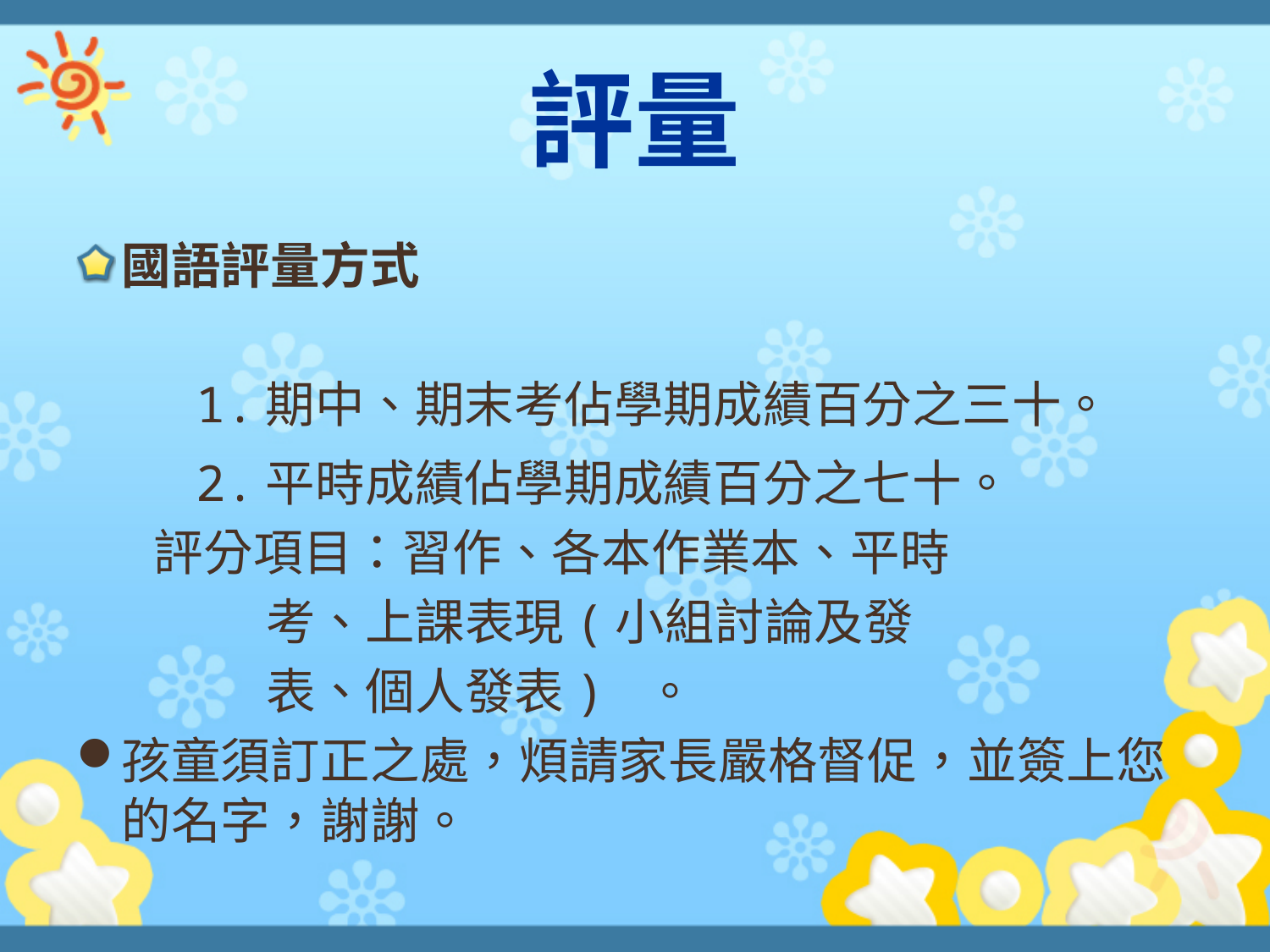

# 評量
國語評量方式

    1.期中、期末考佔學期成績百分之三十。
    2.平時成績佔學期成績百分之七十。
      評分項目：習作、各本作業本、平時
                考、上課表現(小組討論及發
                表、個人發表) 。
孩童須訂正之處，煩請家長嚴格督促，並簽上您的名字，謝謝。